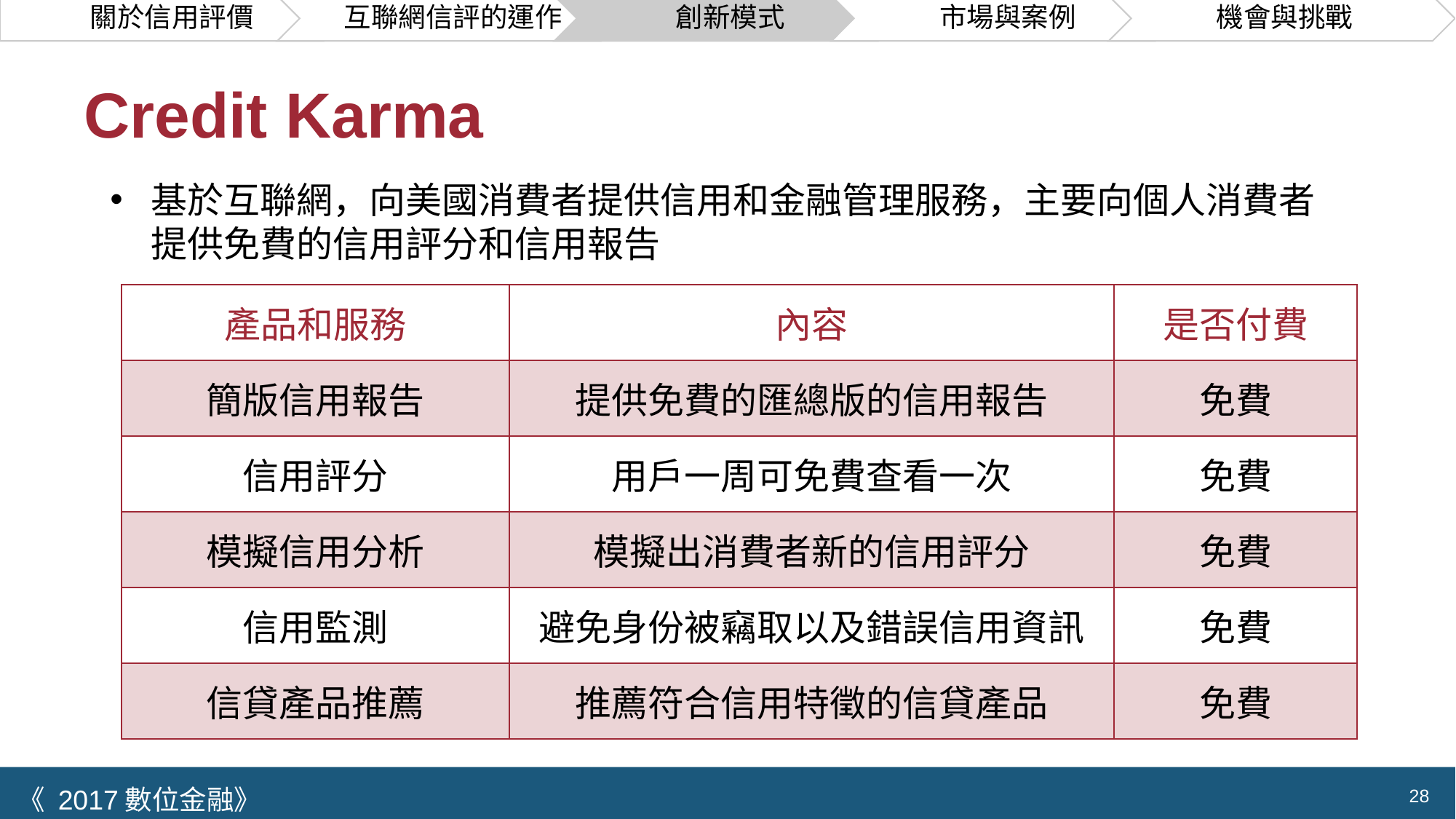

關於信用評價
互聯網信評的運作
創新模式
市場與案例
機會與挑戰
# Credit Karma
基於互聯網，向美國消費者提供信用和金融管理服務，主要向個人消費者提供免費的信用評分和信用報告
| 產品和服務 | 內容 | 是否付費 |
| --- | --- | --- |
| 簡版信用報告 | 提供免費的匯總版的信用報告 | 免費 |
| 信用評分 | 用戶一周可免費查看一次 | 免費 |
| 模擬信用分析 | 模擬出消費者新的信用評分 | 免費 |
| 信用監測 | 避免身份被竊取以及錯誤信用資訊 | 免費 |
| 信貸產品推薦 | 推薦符合信用特徵的信貸產品 | 免費 |
28